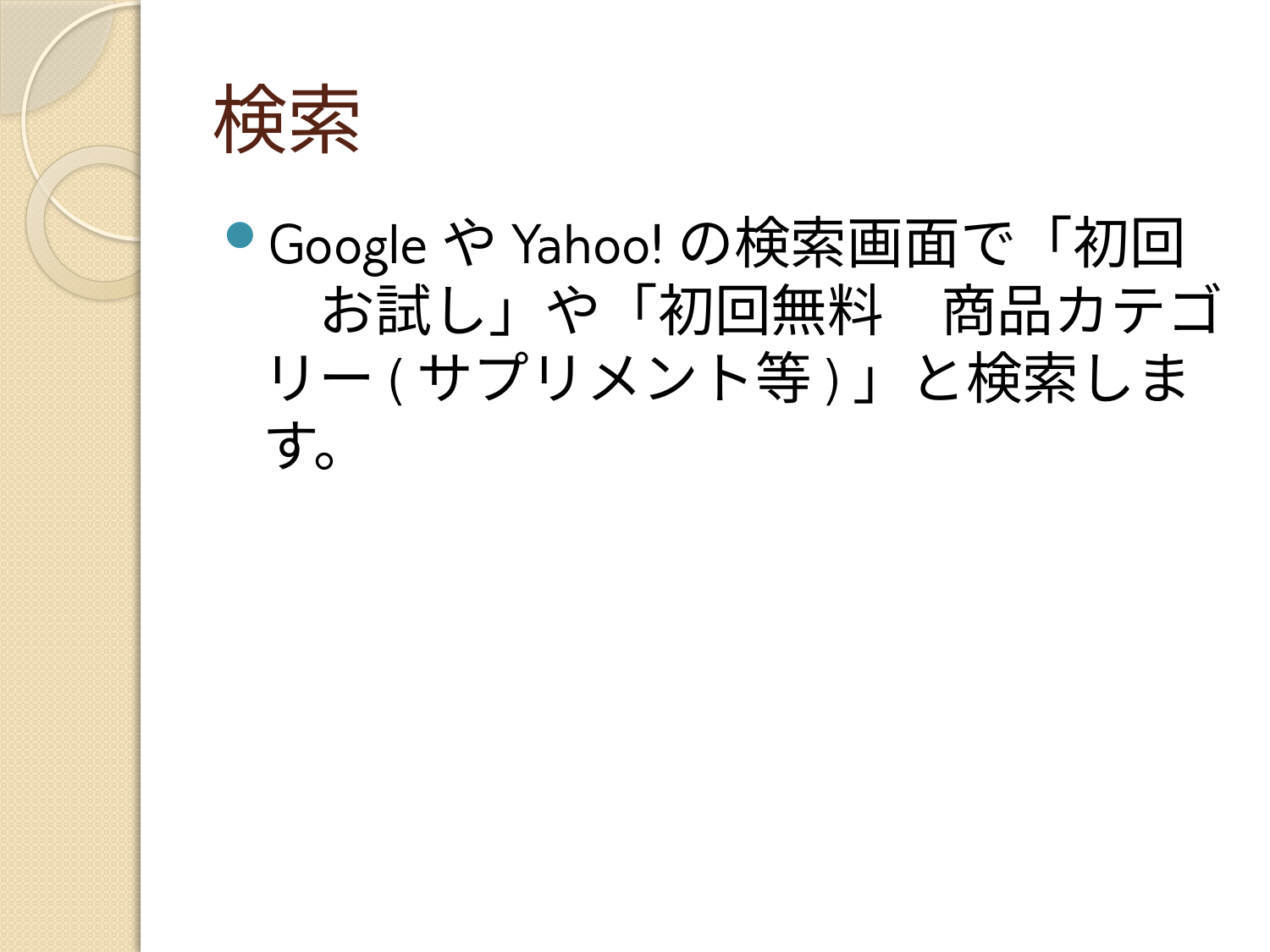

# 検索
GoogleやYahoo!の検索画面で「初回　お試し」や「初回無料　商品カテゴリー(サプリメント等)」と検索します。